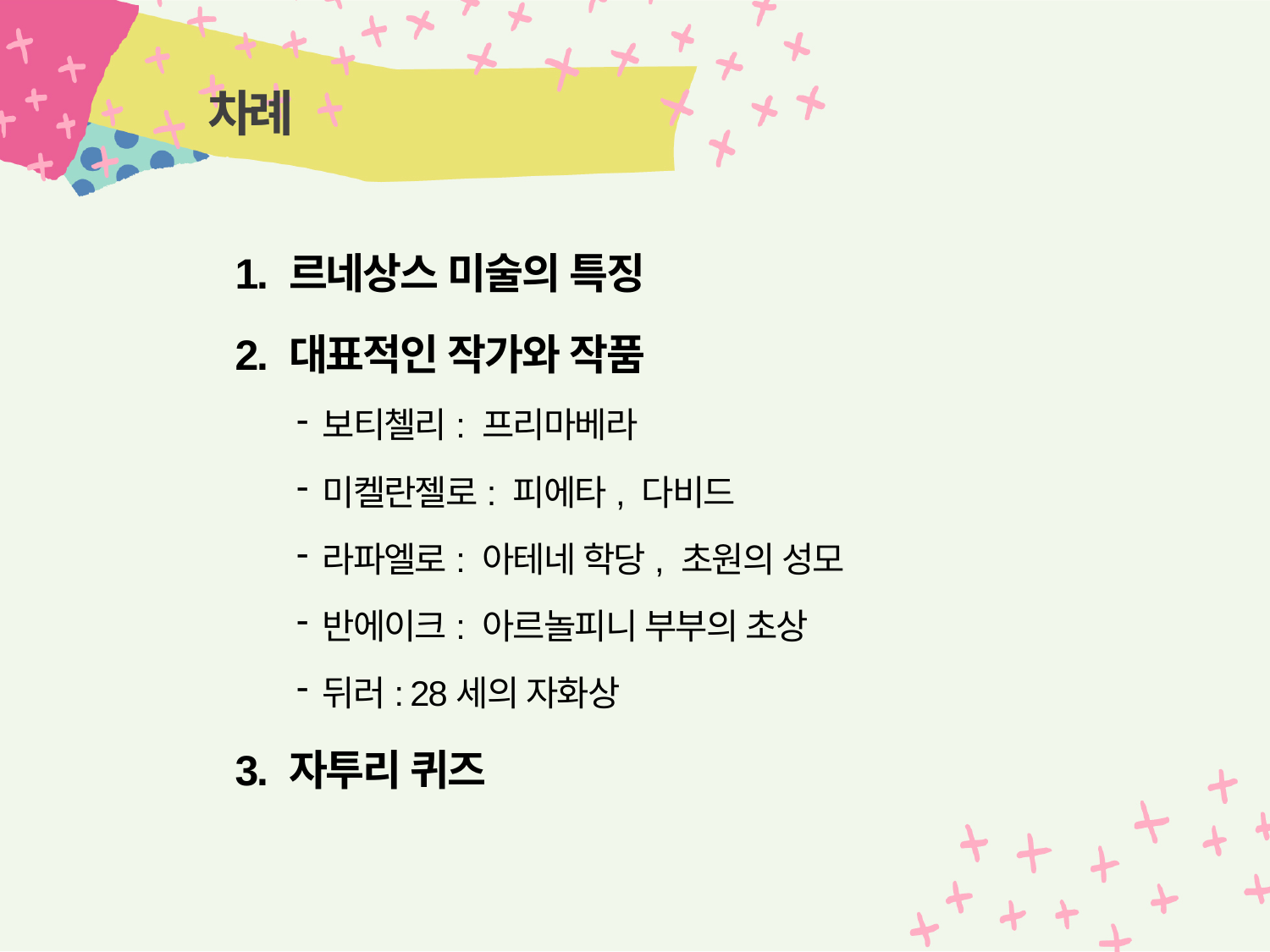

# 차례
1. 르네상스 미술의 특징
2. 대표적인 작가와 작품
보티첼리: 프리마베라
미켈란젤로: 피에타, 다비드
라파엘로: 아테네 학당, 초원의 성모
반에이크: 아르놀피니 부부의 초상
뒤러: 28세의 자화상
3. 자투리 퀴즈